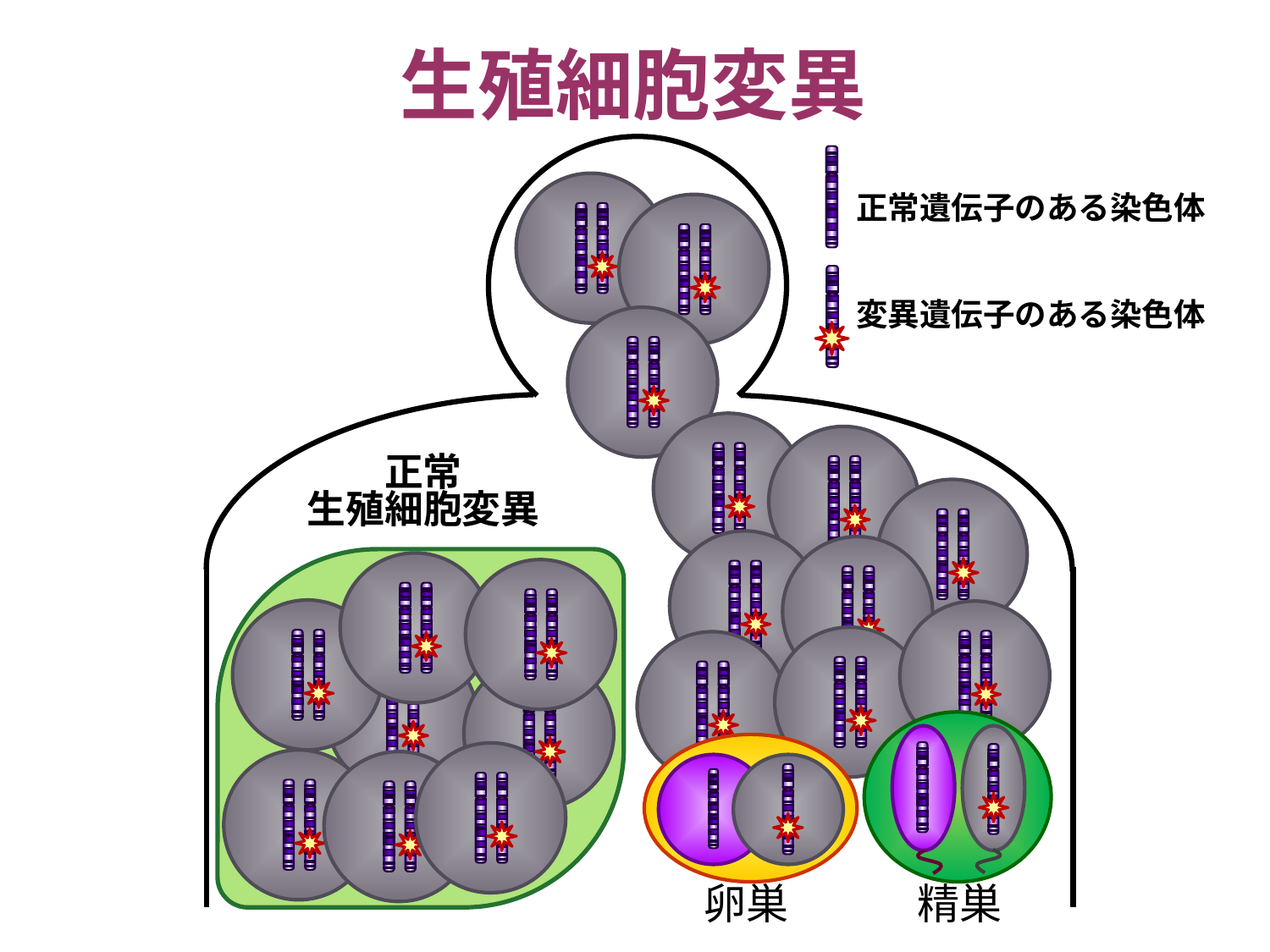

生殖細胞変異

正常遺伝子のある染色体

変異遺伝子のある染色体

正常
生殖細胞変異

卵巣
精巣